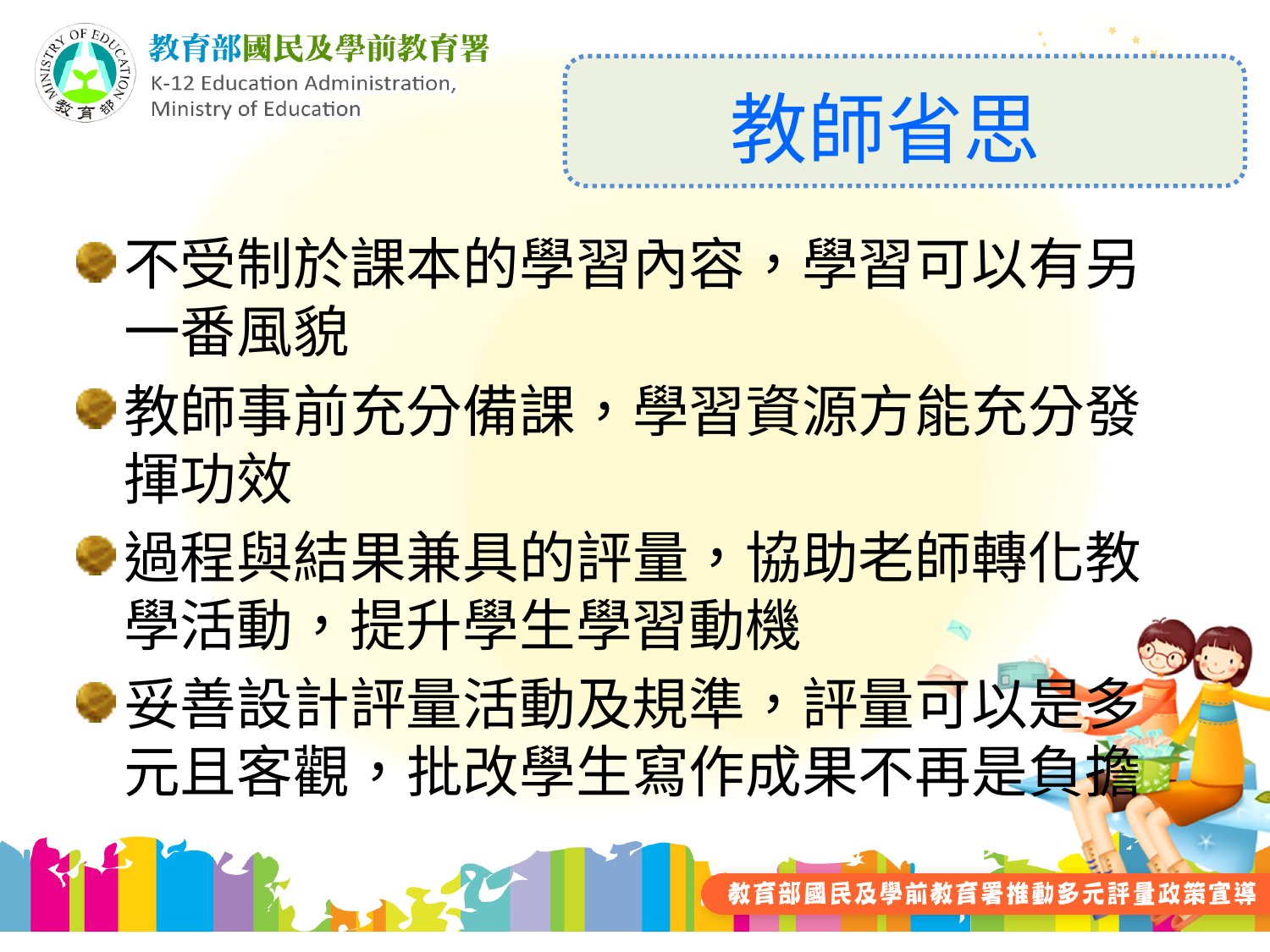

# 教師省思
不受制於課本的學習內容，學習可以有另一番風貌
教師事前充分備課，學習資源方能充分發揮功效
過程與結果兼具的評量，協助老師轉化教學活動，提升學生學習動機
妥善設計評量活動及規準，評量可以是多元且客觀，批改學生寫作成果不再是負擔